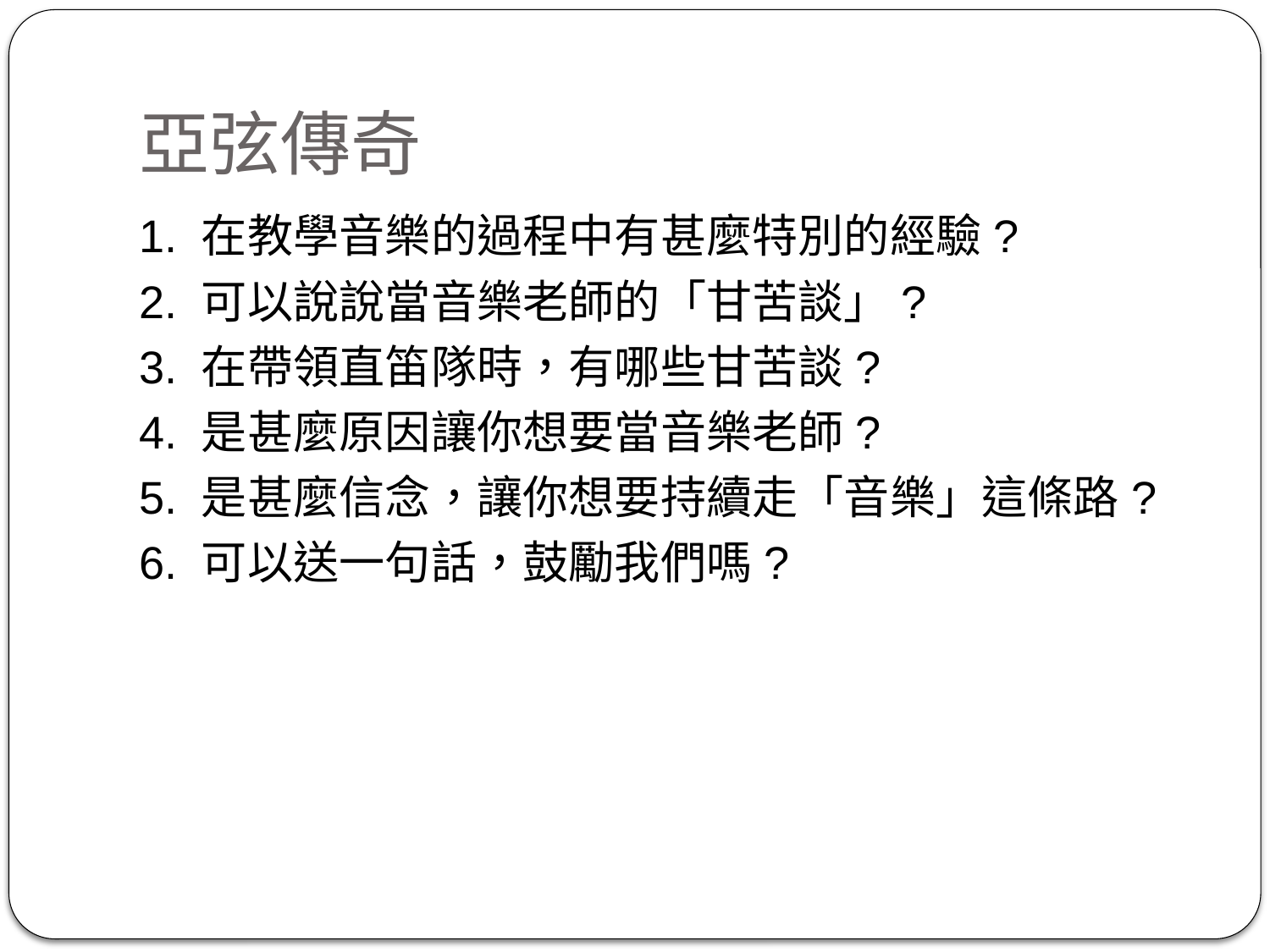

# 亞弦傳奇
1. 在教學音樂的過程中有甚麼特別的經驗?
2. 可以說說當音樂老師的「甘苦談」?
3. 在帶領直笛隊時，有哪些甘苦談?
4. 是甚麼原因讓你想要當音樂老師?
5. 是甚麼信念，讓你想要持續走「音樂」這條路?
6. 可以送一句話，鼓勵我們嗎?